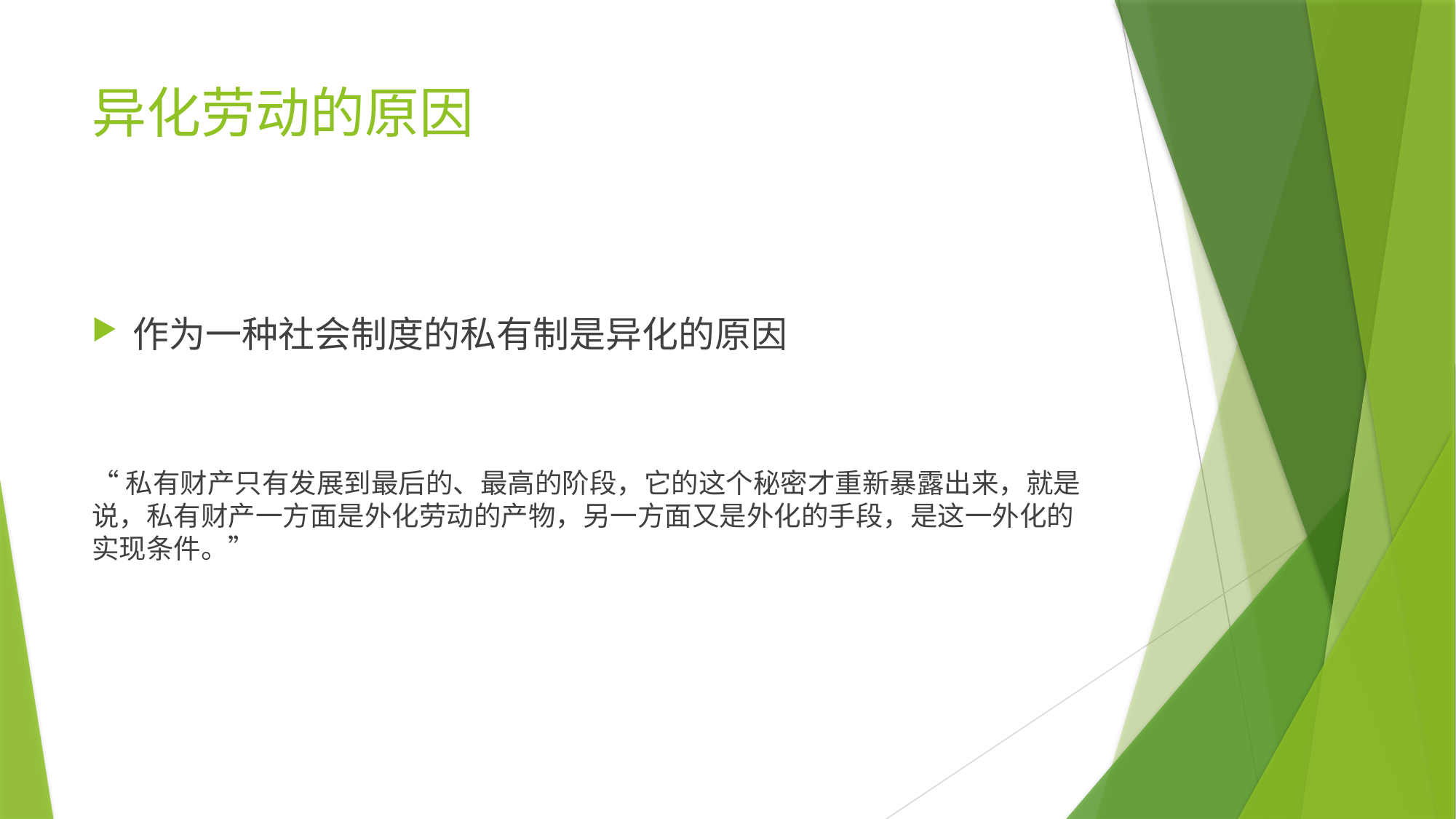

# 异化劳动的原因

作为一种社会制度的私有制是异化的原因

“私有财产只有发展到最后的、最高的阶段，它的这个秘密才重新暴露出来，就是说，私有财产一方面是外化劳动的产物，另一方面又是外化的手段，是这一外化的实现条件。”